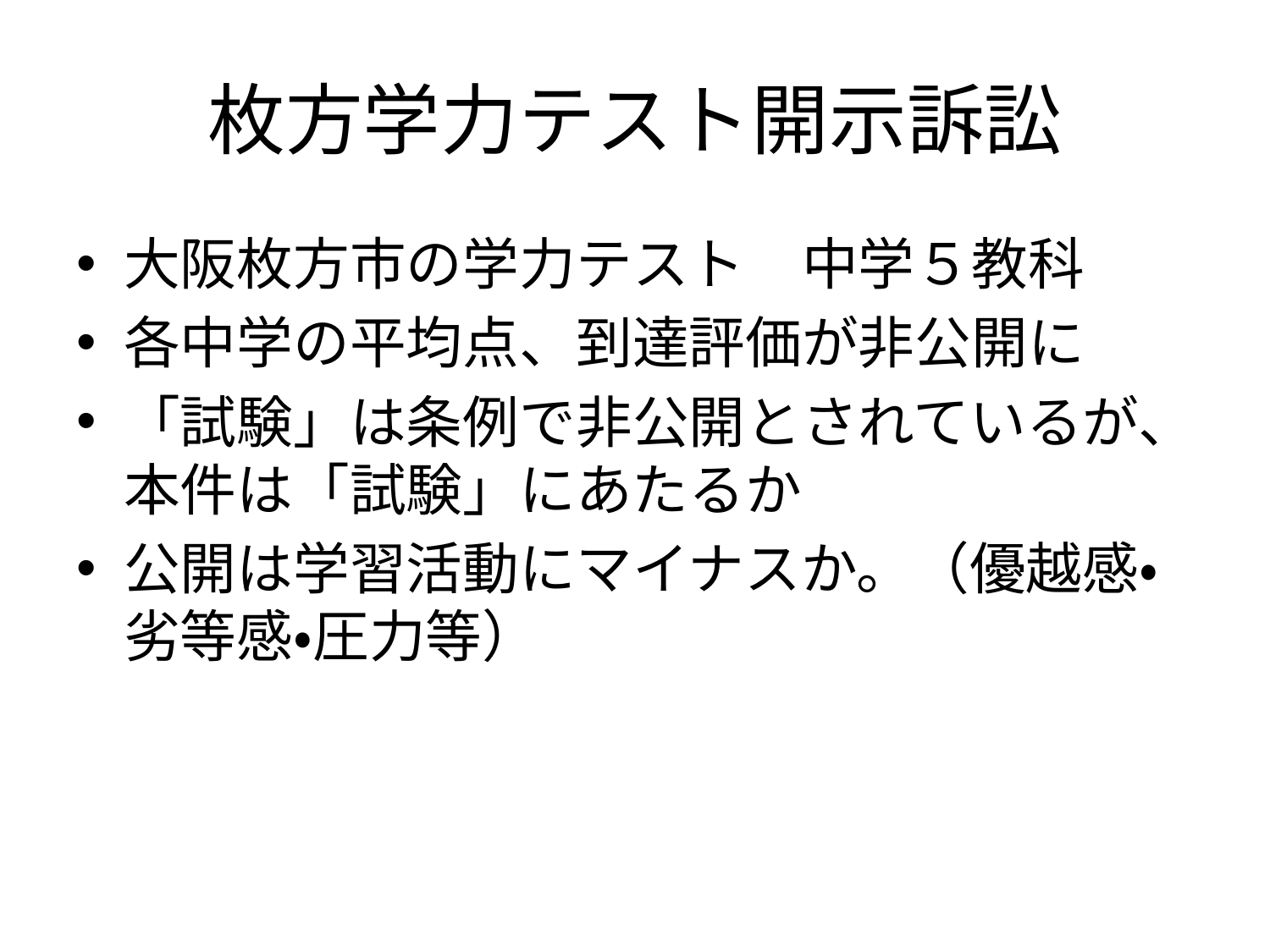

# 枚方学力テスト開示訴訟
大阪枚方市の学力テスト　中学５教科
各中学の平均点、到達評価が非公開に
「試験」は条例で非公開とされているが、本件は「試験」にあたるか
公開は学習活動にマイナスか。（優越感・劣等感・圧力等）